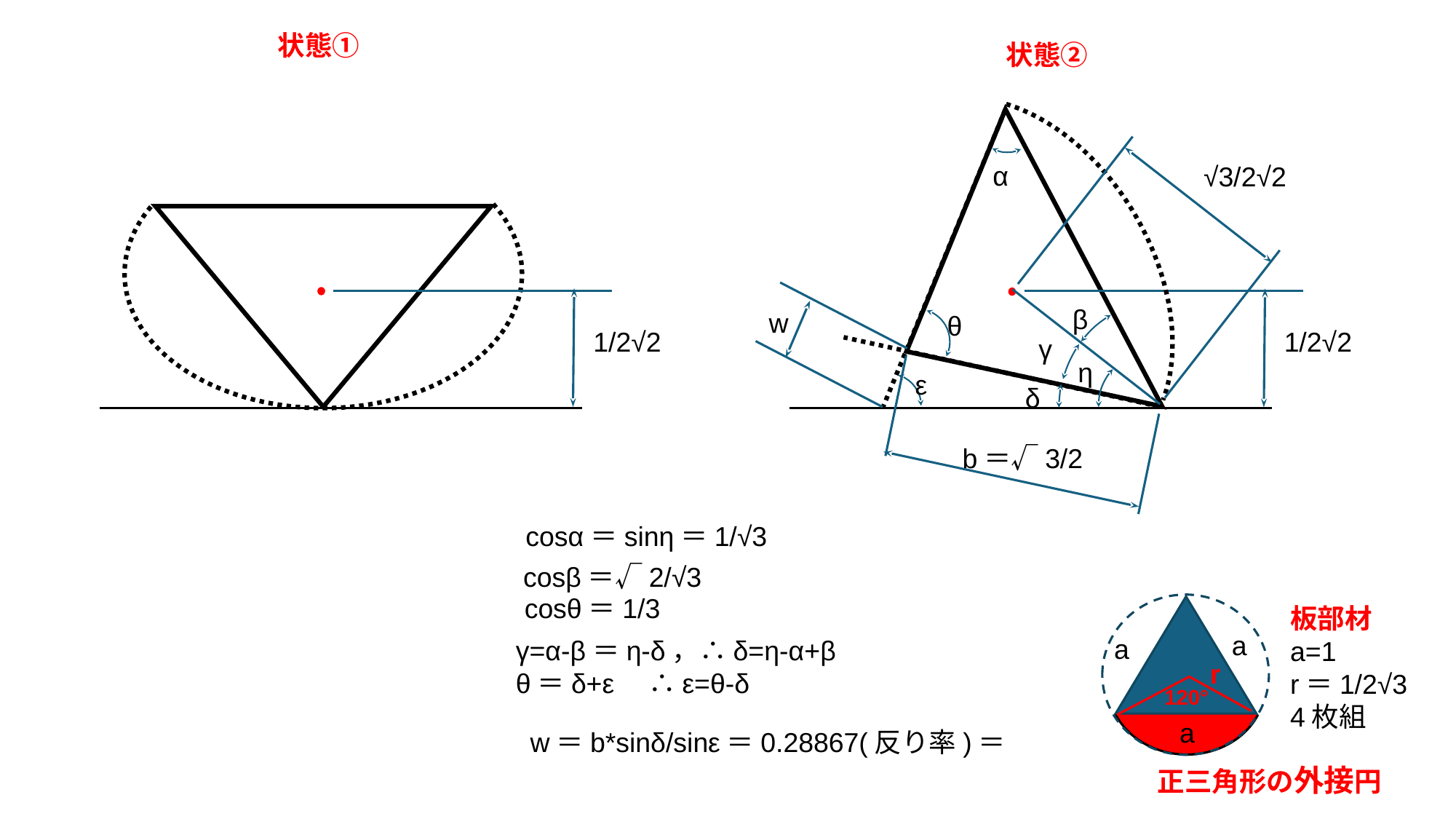

状態①
状態②

α
√3/2√2

β

w

θ

1/2√2
1/2√2
γ
η

ε

δ
b＝√3/2
cosα＝sinη＝1/√3
cosβ＝√2/√3
cosθ＝1/3

板部材
a=1
r＝1/2√3
4枚組

a
a
γ=α-β＝η-δ，∴δ=η-α+β
θ＝δ+ε　∴ε=θ-δ
r

120°
a
w＝b*sinδ/sinε＝0.28867(反り率)＝
正三角形の外接円